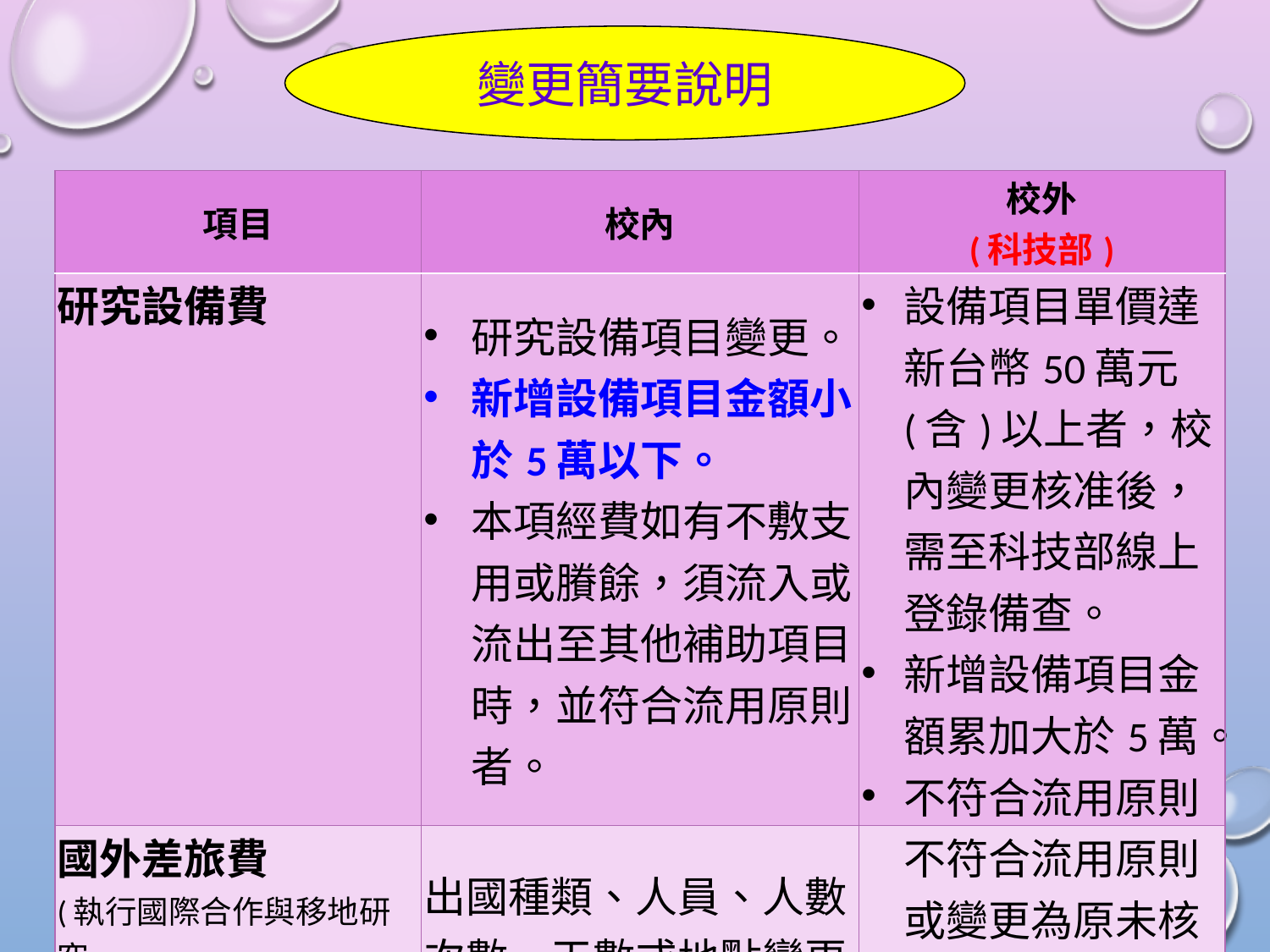

變更簡要說明
| 項目 | 校內 | 校外 (科技部) |
| --- | --- | --- |
| 研究設備費 | 研究設備項目變更。 新增設備項目金額小於5萬以下。 本項經費如有不敷支用或賸餘，須流入或流出至其他補助項目時，並符合流用原則者。 | 設備項目單價達新台幣50萬元(含)以上者，校內變更核准後，需至科技部線上登錄備查。 新增設備項目金額累加大於5萬。 不符合流用原則 |
| 國外差旅費 (執行國際合作與移地研究 、出席國際學術會議) | 出國種類、人員、人數、次數、天數或地點變更 | 不符合流用原則或變更為原未核定之補助項目 |